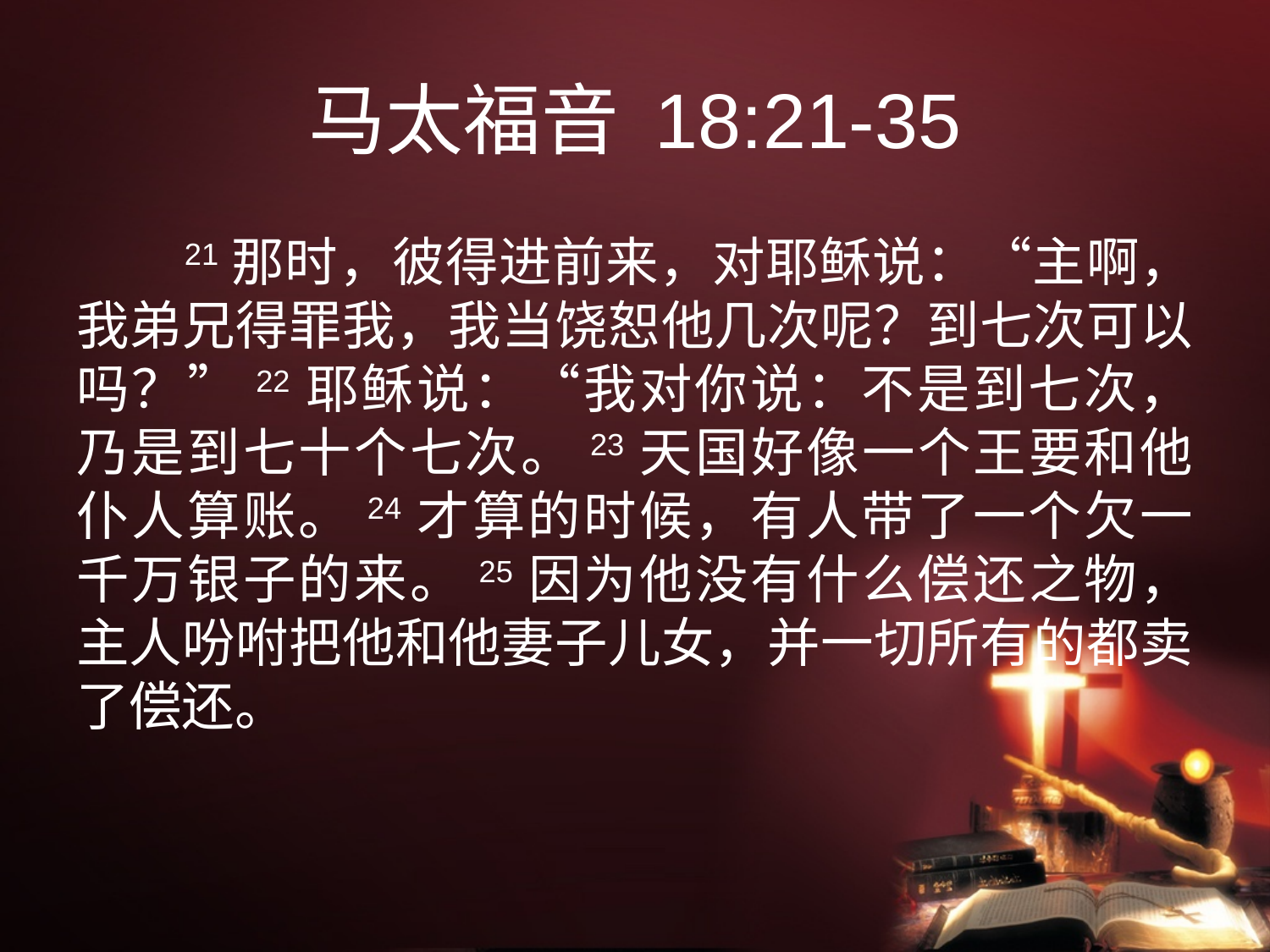

# 马太福音 18:21-35
            21那时，彼得进前来，对耶稣说：“主啊，我弟兄得罪我，我当饶恕他几次呢？到七次可以吗？”22耶稣说：“我对你说：不是到七次，乃是到七十个七次。23天国好像一个王要和他仆人算账。24才算的时候，有人带了一个欠一千万银子的来。25因为他没有什么偿还之物，主人吩咐把他和他妻子儿女，并一切所有的都卖了偿还。